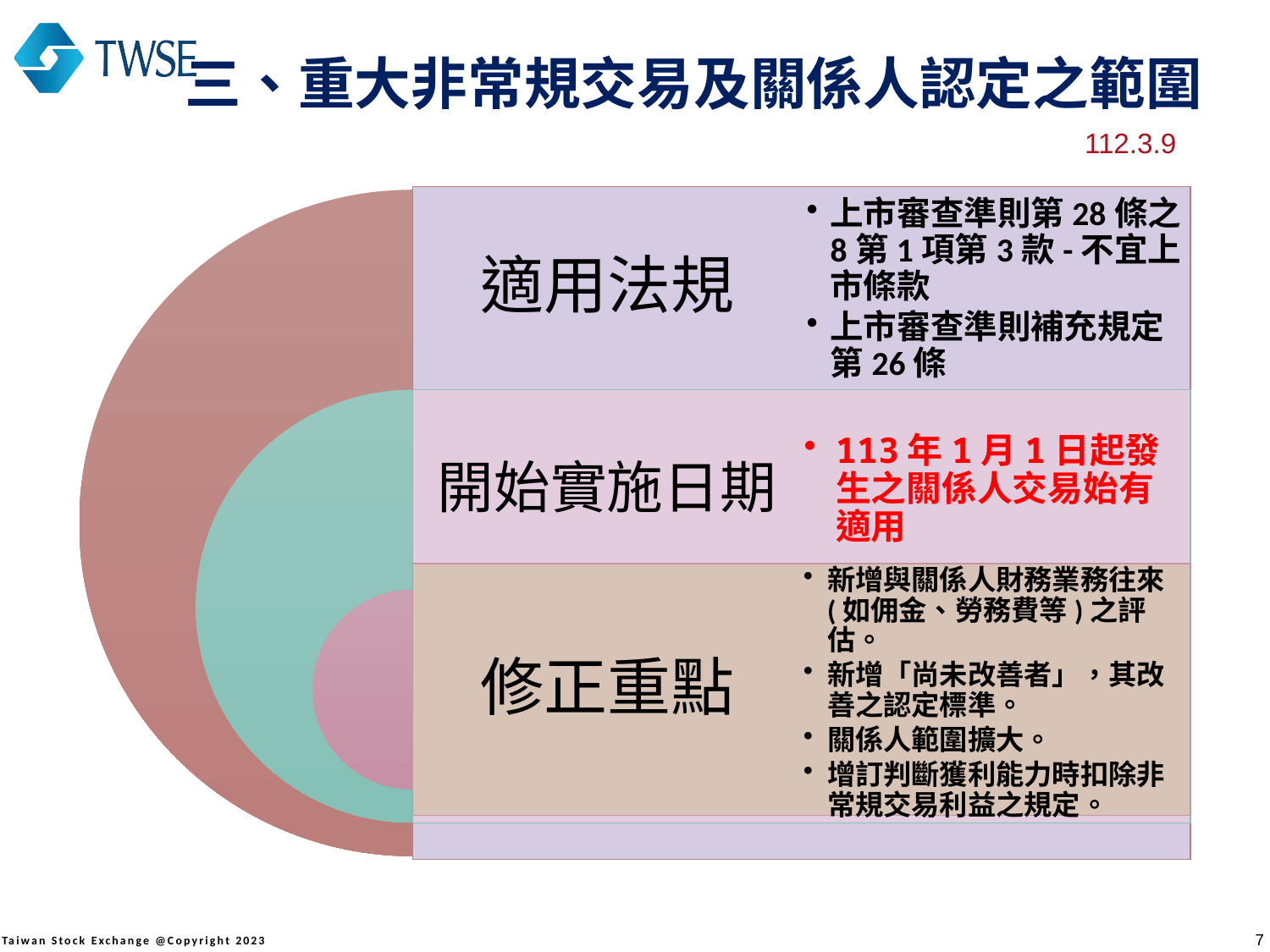

三、重大非常規交易及關係人認定之範圍
112.3.9
適用法規
開始實施日期
修正重點
上市審查準則第28條之8第1項第3款-不宜上市條款
上市審查準則補充規定第26條
113年1月1日起發生之關係人交易始有適用
新增與關係人財務業務往來(如佣金、勞務費等)之評估。
新增「尚未改善者」，其改善之認定標準。
關係人範圍擴大。
增訂判斷獲利能力時扣除非常規交易利益之規定。
7